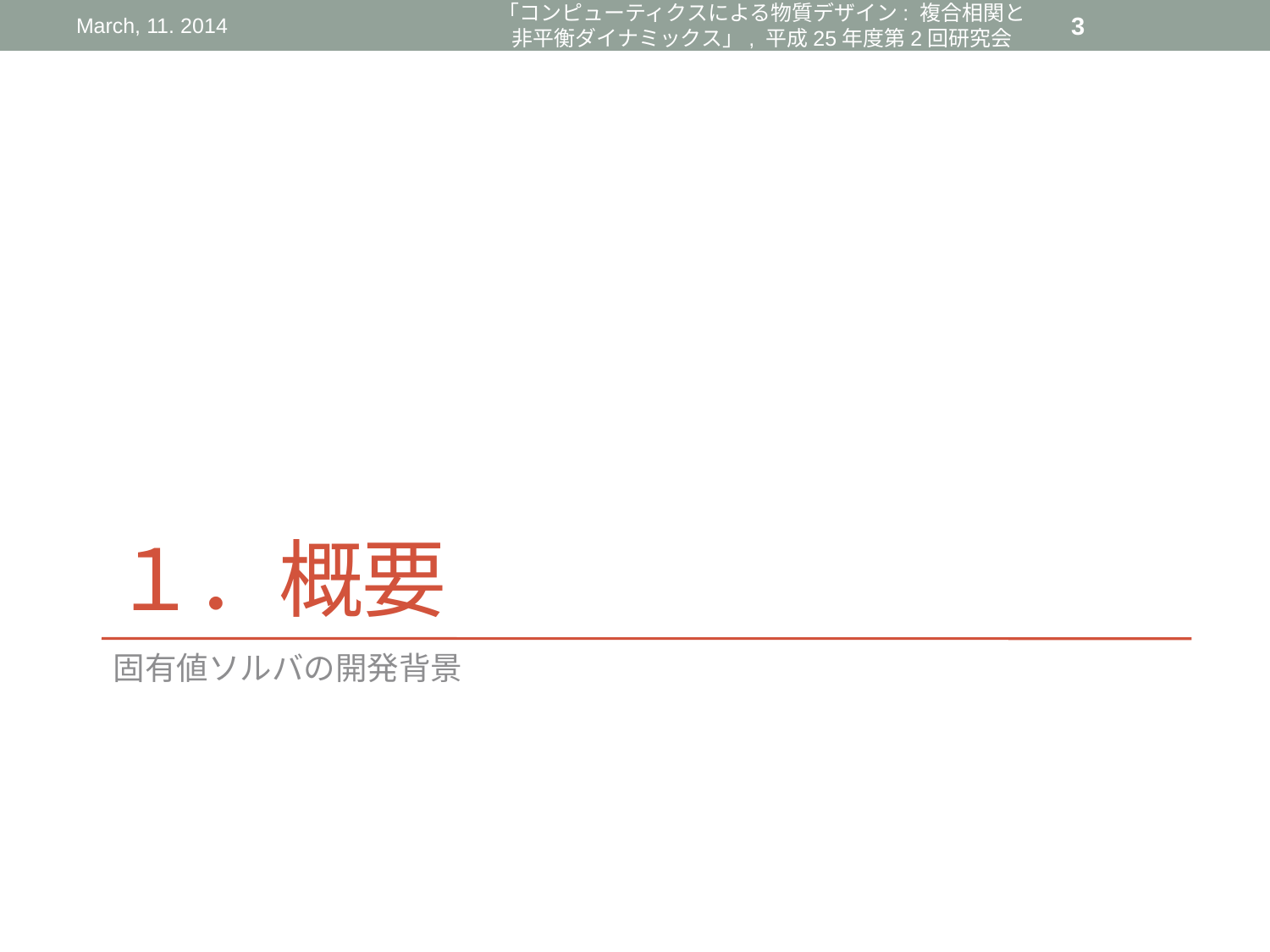

March, 11. 2014
「コンピューティクスによる物質デザイン: 複合相関と非平衡ダイナミックス」, 平成25年度第2回研究会
3
# １．概要
固有値ソルバの開発背景